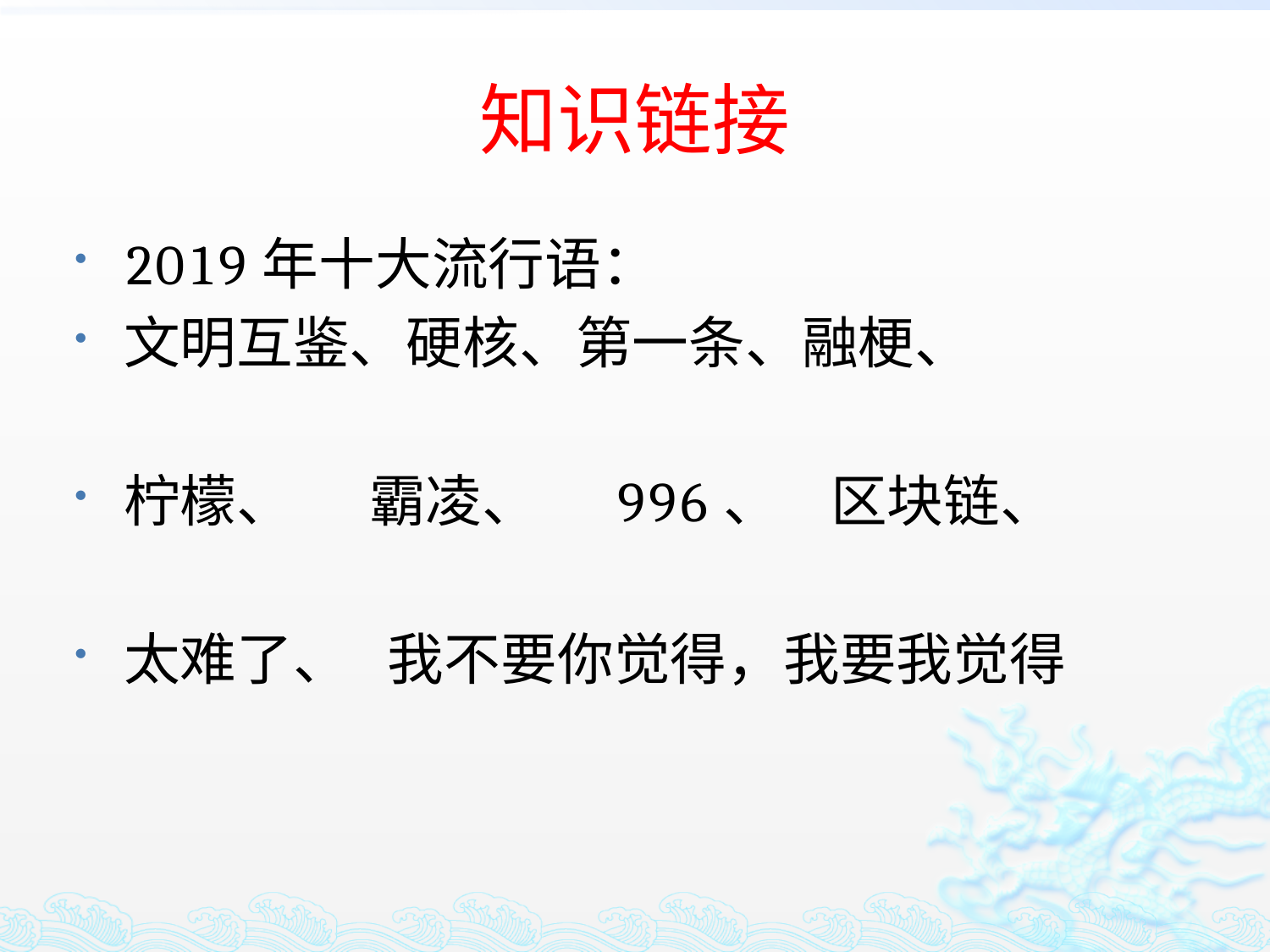

# 知识链接
2019年十大流行语：
文明互鉴、硬核、第一条、融梗、

柠檬、      霸凌、     996、    区块链、

太难了、   我不要你觉得，我要我觉得